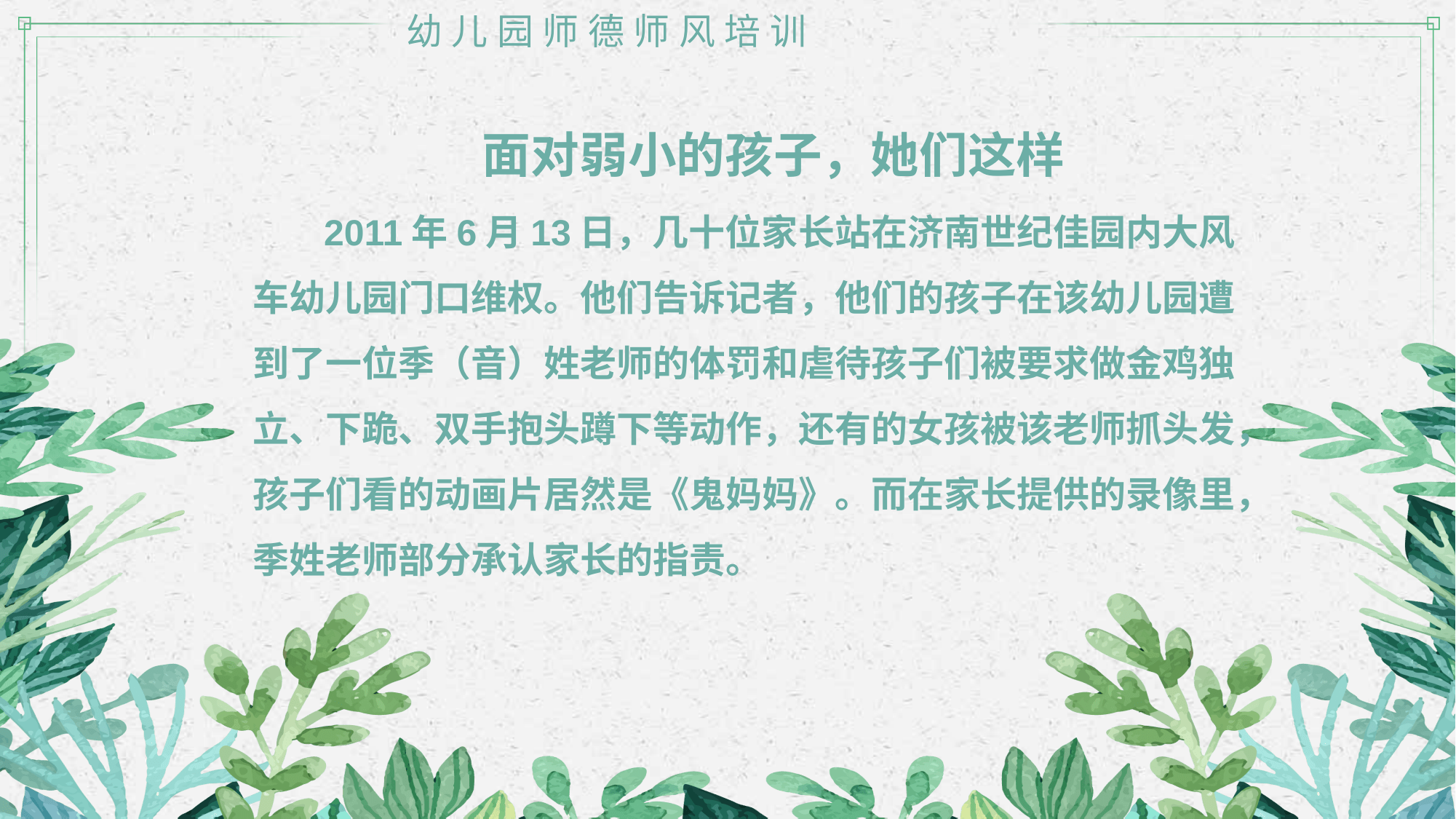

面对弱小的孩子，她们这样
       2011年6月13日，几十位家长站在济南世纪佳园内大风车幼儿园门口维权。他们告诉记者，他们的孩子在该幼儿园遭到了一位季（音）姓老师的体罚和虐待孩子们被要求做金鸡独立、下跪、双手抱头蹲下等动作，还有的女孩被该老师抓头发，孩子们看的动画片居然是《鬼妈妈》。而在家长提供的录像里，季姓老师部分承认家长的指责。